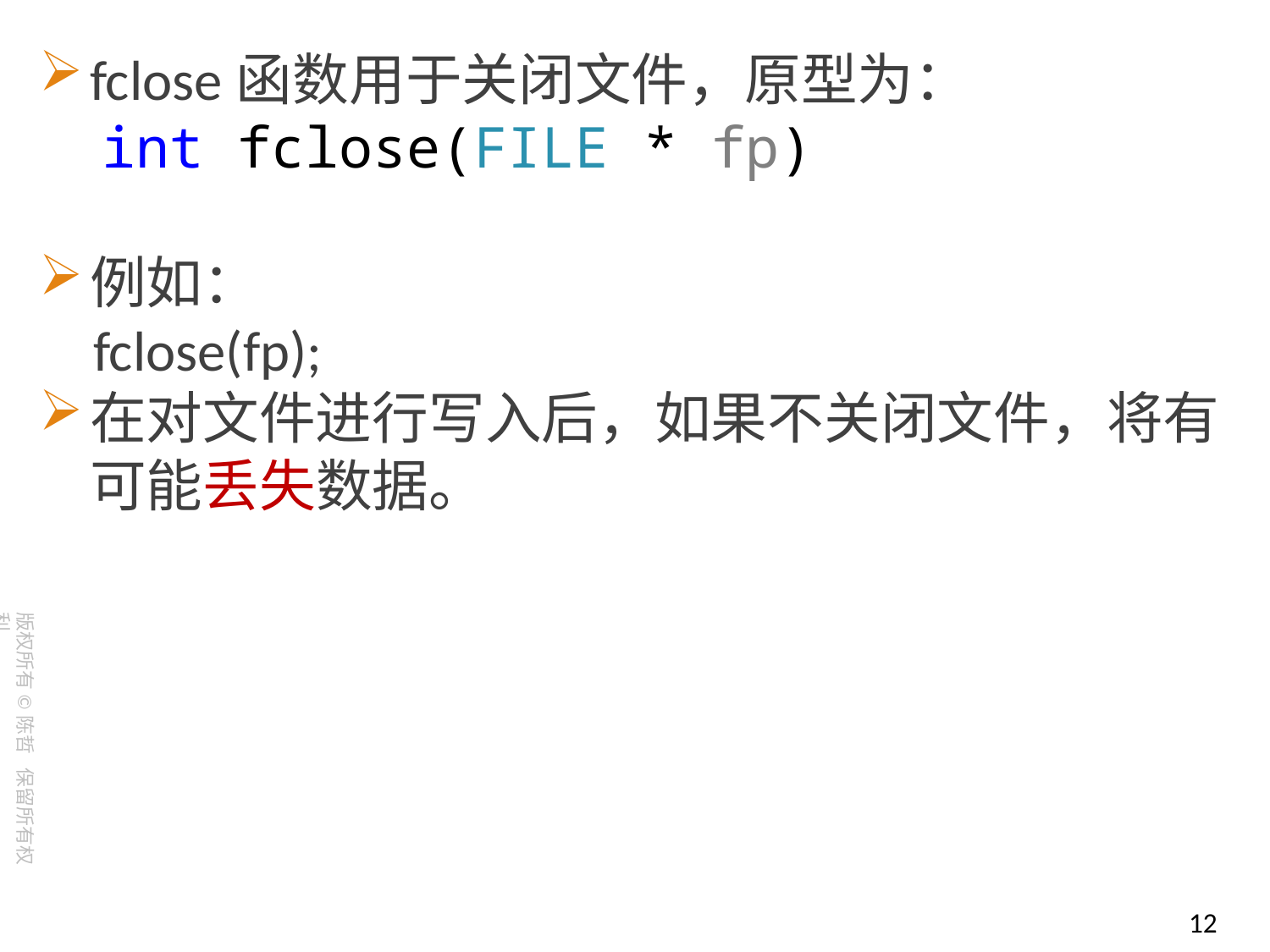

fclose函数用于关闭文件，原型为：
 int fclose(FILE * fp)

例如：
  fclose(fp);
在对文件进行写入后，如果不关闭文件，将有可能丢失数据。
12